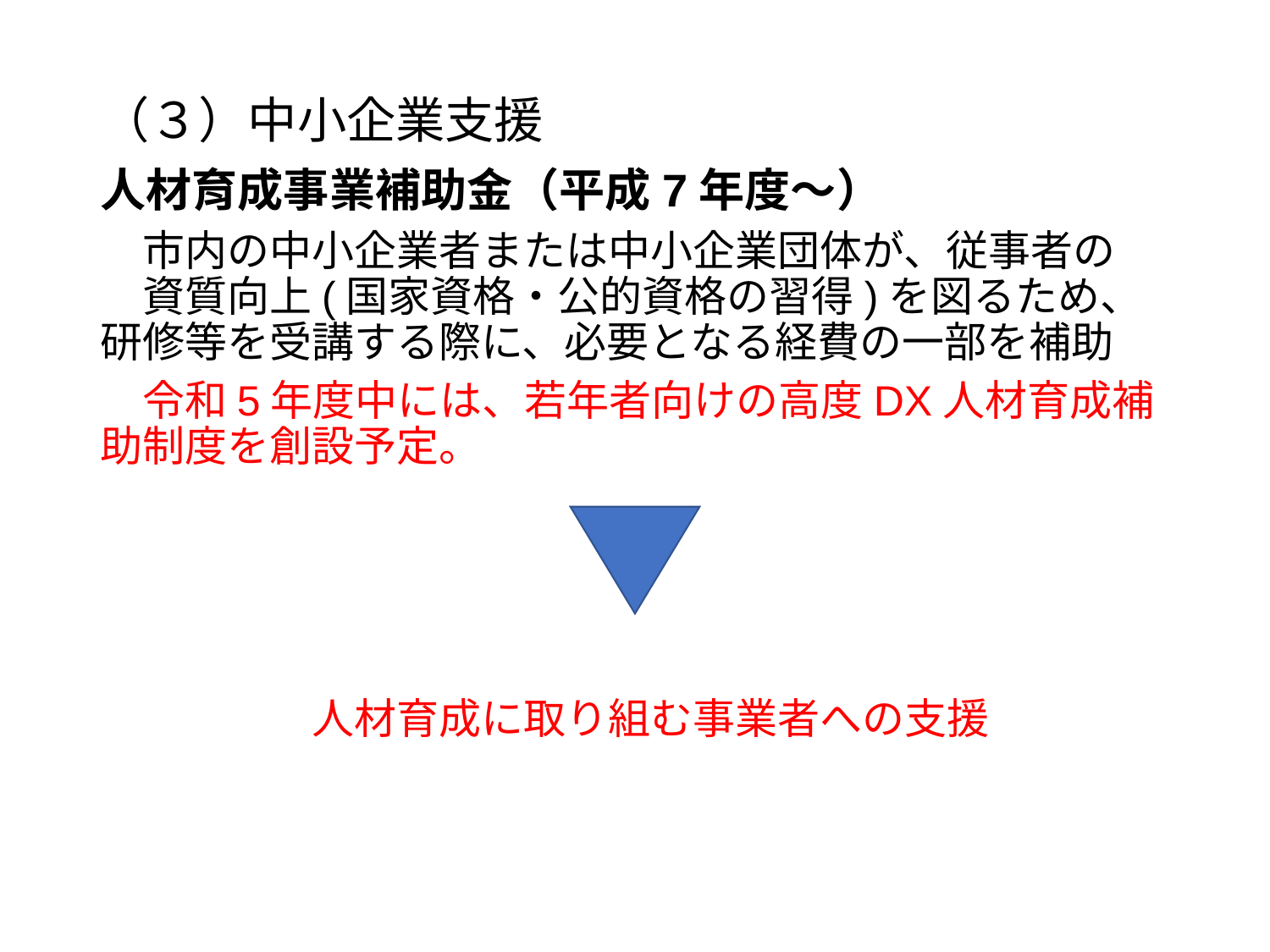

（３）中小企業支援
人材育成事業補助金（平成7年度～）
　市内の中小企業者または中小企業団体が、従事者の
　資質向上(国家資格・公的資格の習得)を図るため、研修等を受講する際に、必要となる経費の一部を補助
　令和5年度中には、若年者向けの高度DX人材育成補助制度を創設予定。

　　　　　人材育成に取り組む事業者への支援